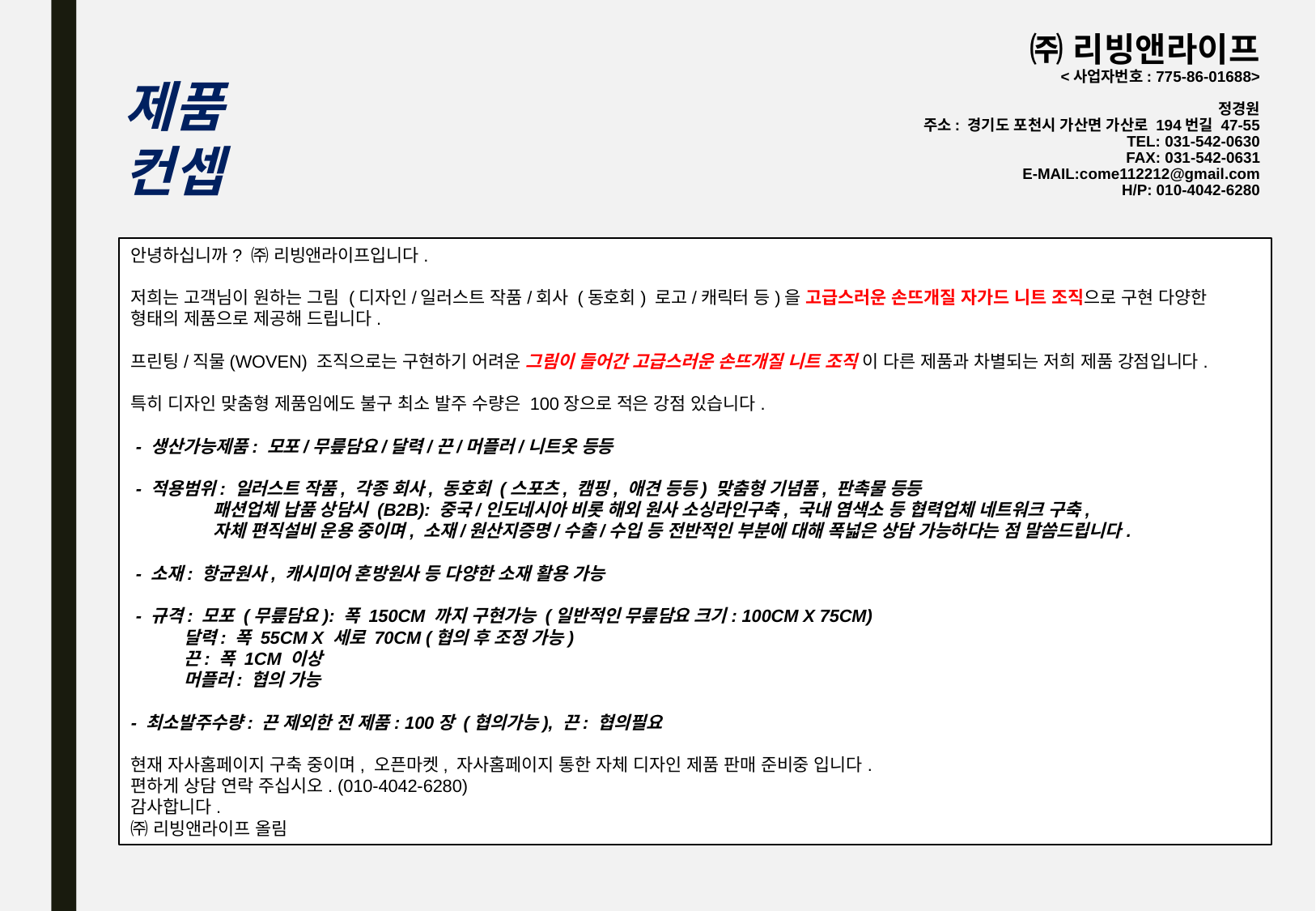

㈜ 리빙앤라이프
<사업자번호: 775-86-01688>

정경원
주소: 경기도 포천시 가산면 가산로 194번길 47-55
TEL: 031-542-0630
FAX: 031-542-0631
E-MAIL:come112212@gmail.com
H/P: 010-4042-6280
제품
컨셉
안녕하십니까? ㈜ 리빙앤라이프입니다.

저희는 고객님이 원하는 그림 (디자인/일러스트 작품/회사 (동호회) 로고/캐릭터 등)을 고급스러운 손뜨개질 자가드 니트 조직으로 구현 다양한 형태의 제품으로 제공해 드립니다.

프린팅/직물(WOVEN) 조직으로는 구현하기 어려운 그림이 들어간 고급스러운 손뜨개질 니트 조직 이 다른 제품과 차별되는 저희 제품 강점입니다.

특히 디자인 맞춤형 제품임에도 불구 최소 발주 수량은 100장으로 적은 강점 있습니다.

 - 생산가능제품: 모포/무릎담요/달력/끈/머플러/니트옷 등등

 - 적용범위: 일러스트 작품, 각종 회사, 동호회 (스포츠, 캠핑, 애견 등등) 맞춤형 기념품, 판촉물 등등
                패션업체 납품 상담시 (B2B): 중국/인도네시아 비롯 해외 원사 소싱라인구축, 국내 염색소 등 협력업체 네트워크 구축,
                자체 편직설비 운용 중이며, 소재/원산지증명/수출/수입 등 전반적인 부분에 대해 폭넓은 상담 가능하다는 점 말씀드립니다.

 - 소재: 항균원사, 캐시미어 혼방원사 등 다양한 소재 활용 가능

 - 규격: 모포 (무릎담요): 폭 150CM 까지 구현가능 (일반적인 무릎담요 크기: 100CM X 75CM)
          달력: 폭 55CM X 세로 70CM (협의 후 조정 가능)
          끈: 폭 1CM 이상
          머플러: 협의 가능

- 최소발주수량: 끈 제외한 전 제품: 100장 (협의가능), 끈: 협의필요

현재 자사홈페이지 구축 중이며, 오픈마켓, 자사홈페이지 통한 자체 디자인 제품 판매 준비중 입니다.
편하게 상담 연락 주십시오. (010-4042-6280)
감사합니다.
㈜ 리빙앤라이프 올림